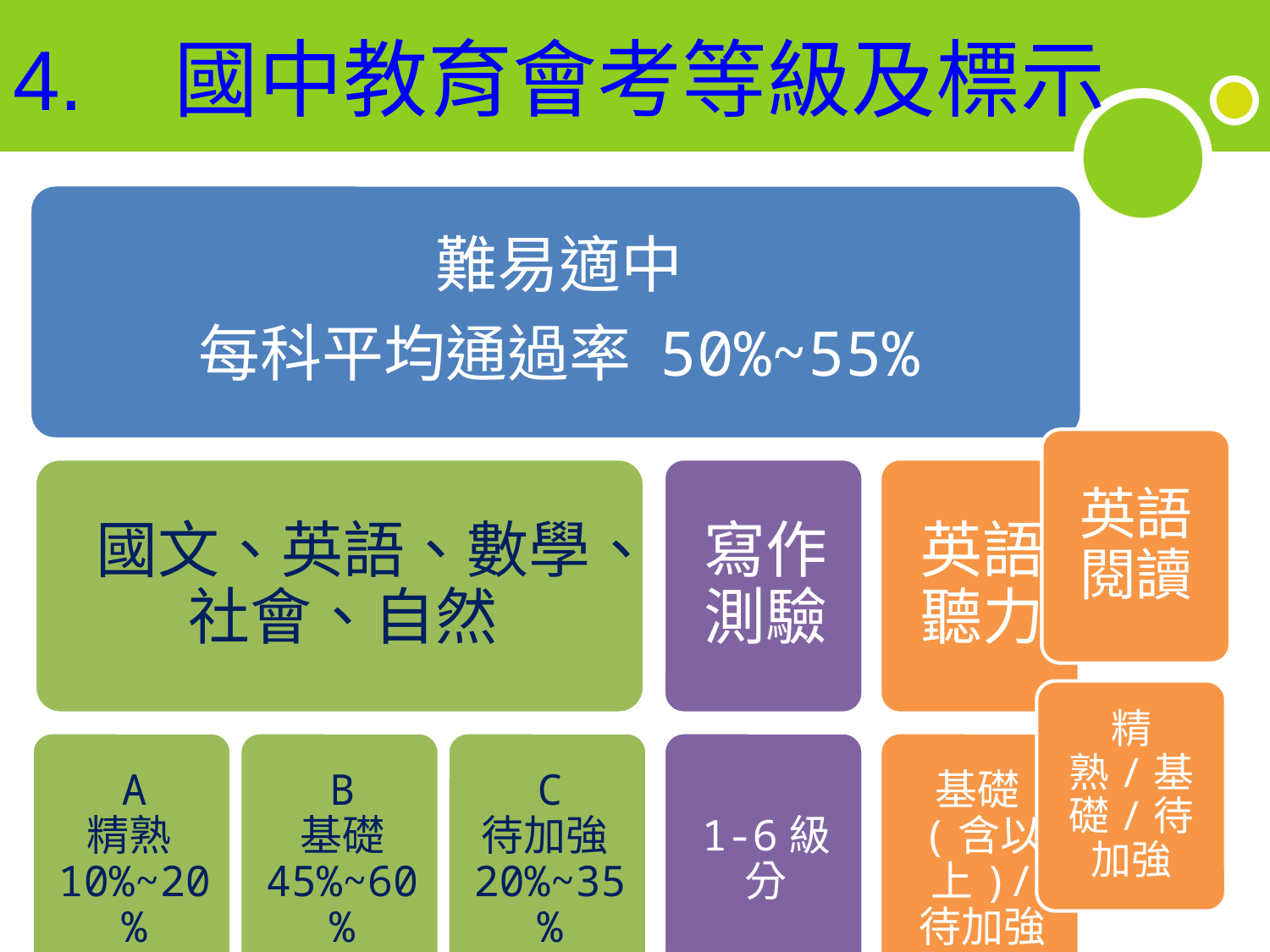

# 4.   國中教育會考等級及標示
難易適中
每科平均通過率 50%~55%
國文、英語、數學、社會、自然
A
精熟10%~20%
B
基礎 45%~60%
C
待加強20%~35%
寫作測驗
1-6級分
英語聽力
基礎(含以上)/
待加強

英語閱讀

精熟/基礎/待加強